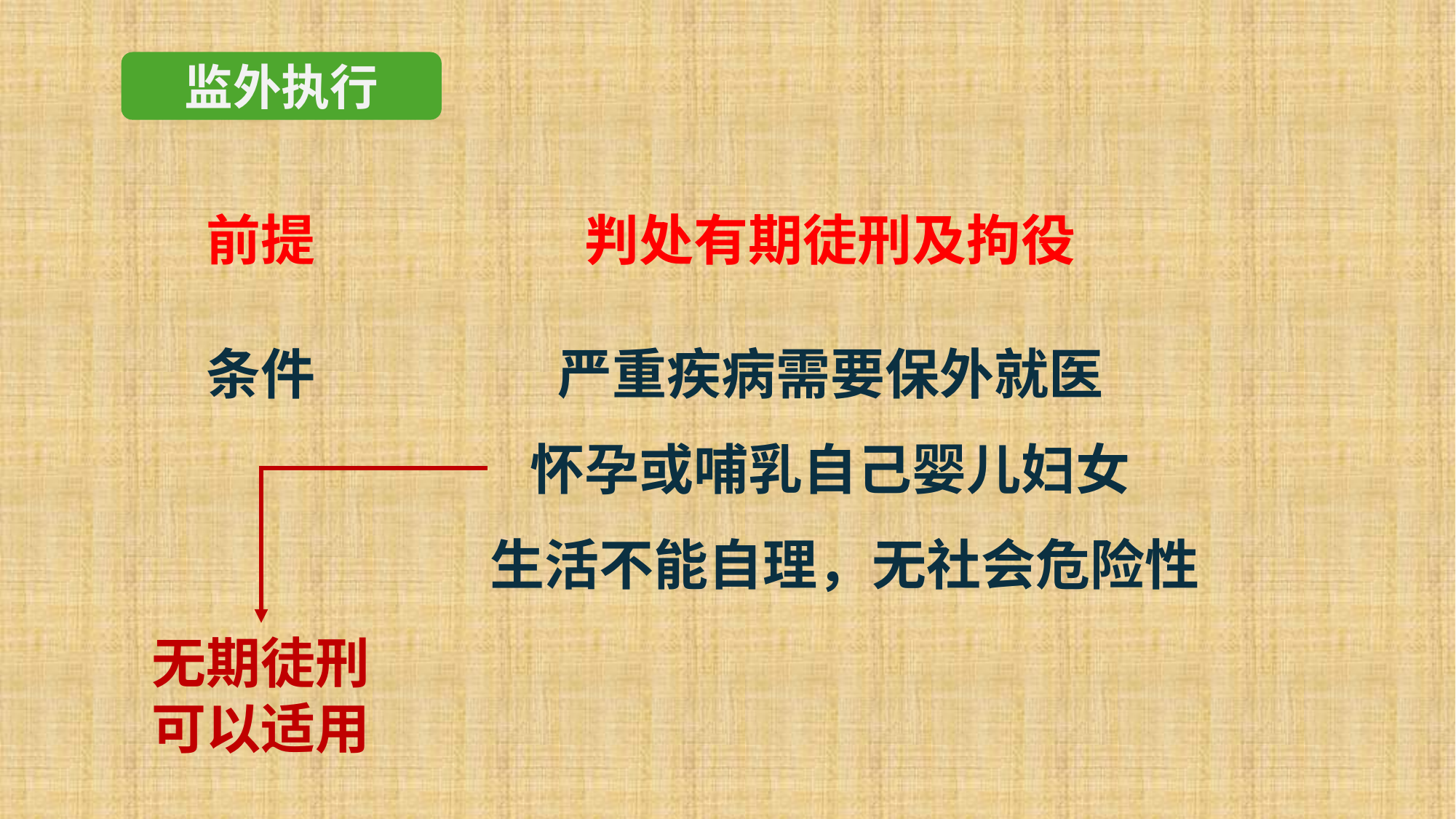

监外执行
前提
判处有期徒刑及拘役
条件
严重疾病需要保外就医
怀孕或哺乳自己婴儿妇女
生活不能自理，无社会危险性
无期徒刑可以适用